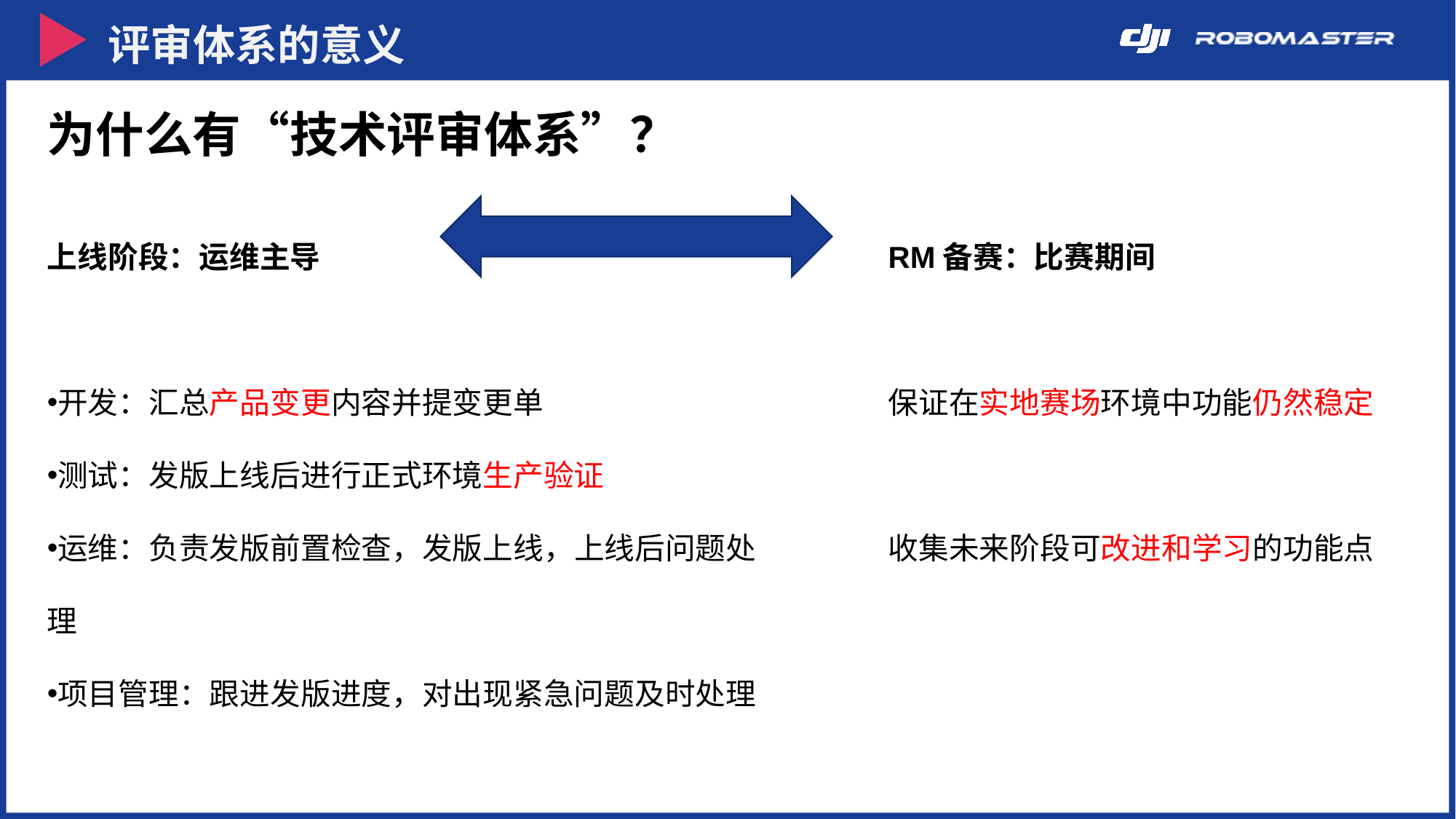

评审体系的意义
为什么有“技术评审体系”？
上线阶段：运维主导

开发：汇总产品变更内容并提变更单
测试：发版上线后进行正式环境生产验证
运维：负责发版前置检查，发版上线，上线后问题处理
项目管理：跟进发版进度，对出现紧急问题及时处理

RM备赛：比赛期间

保证在实地赛场环境中功能仍然稳定

收集未来阶段可改进和学习的功能点